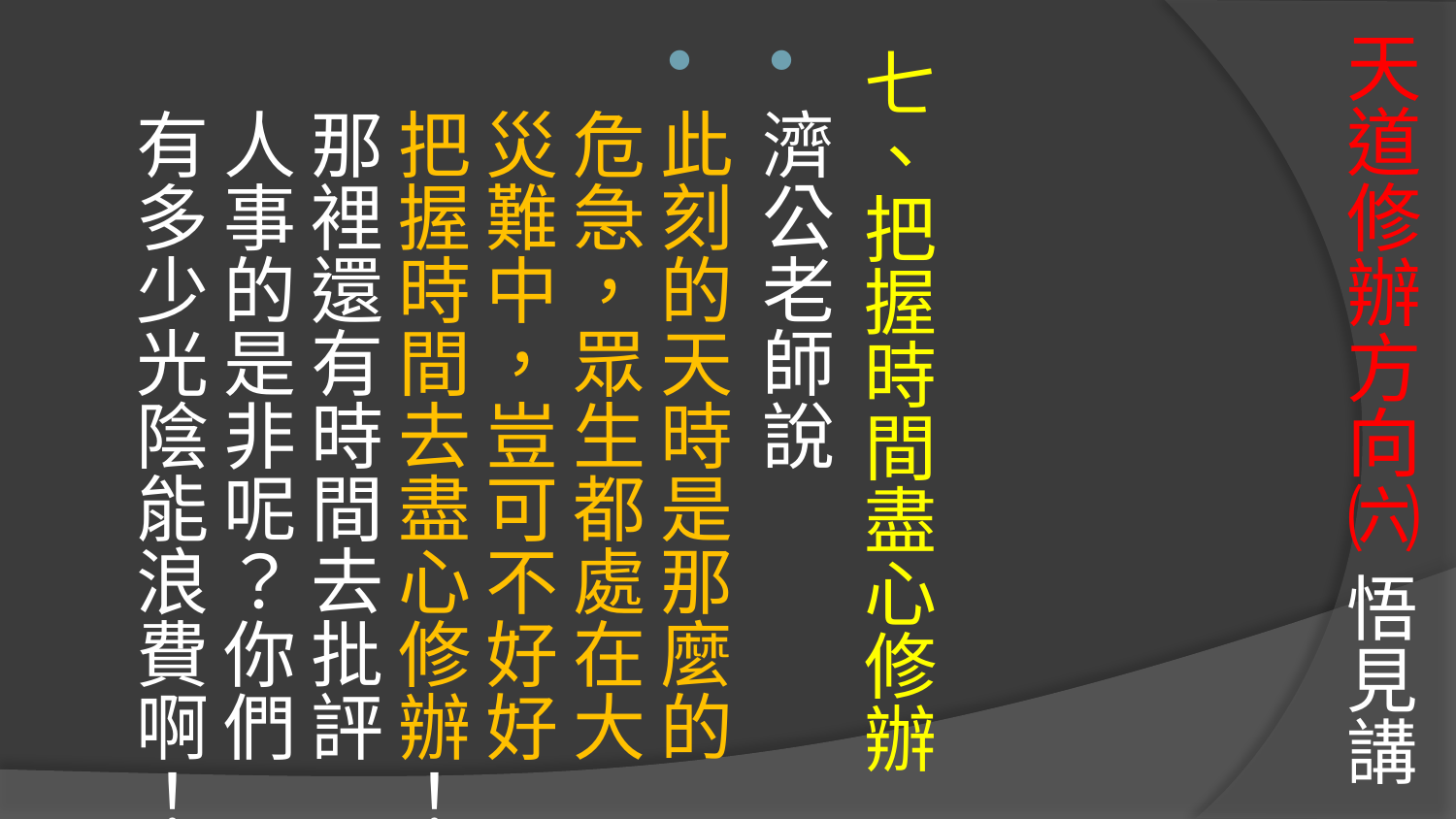

# 天道修辦方向㈥ 悟見講
七、把握時間盡心修辦
濟公老師說
此刻的天時是那麼的危急，眾生都處在大災難中，豈可不好好把握時間去盡心修辦！那裡還有時間去批評人事的是非呢？你們有多少光陰能浪費啊！